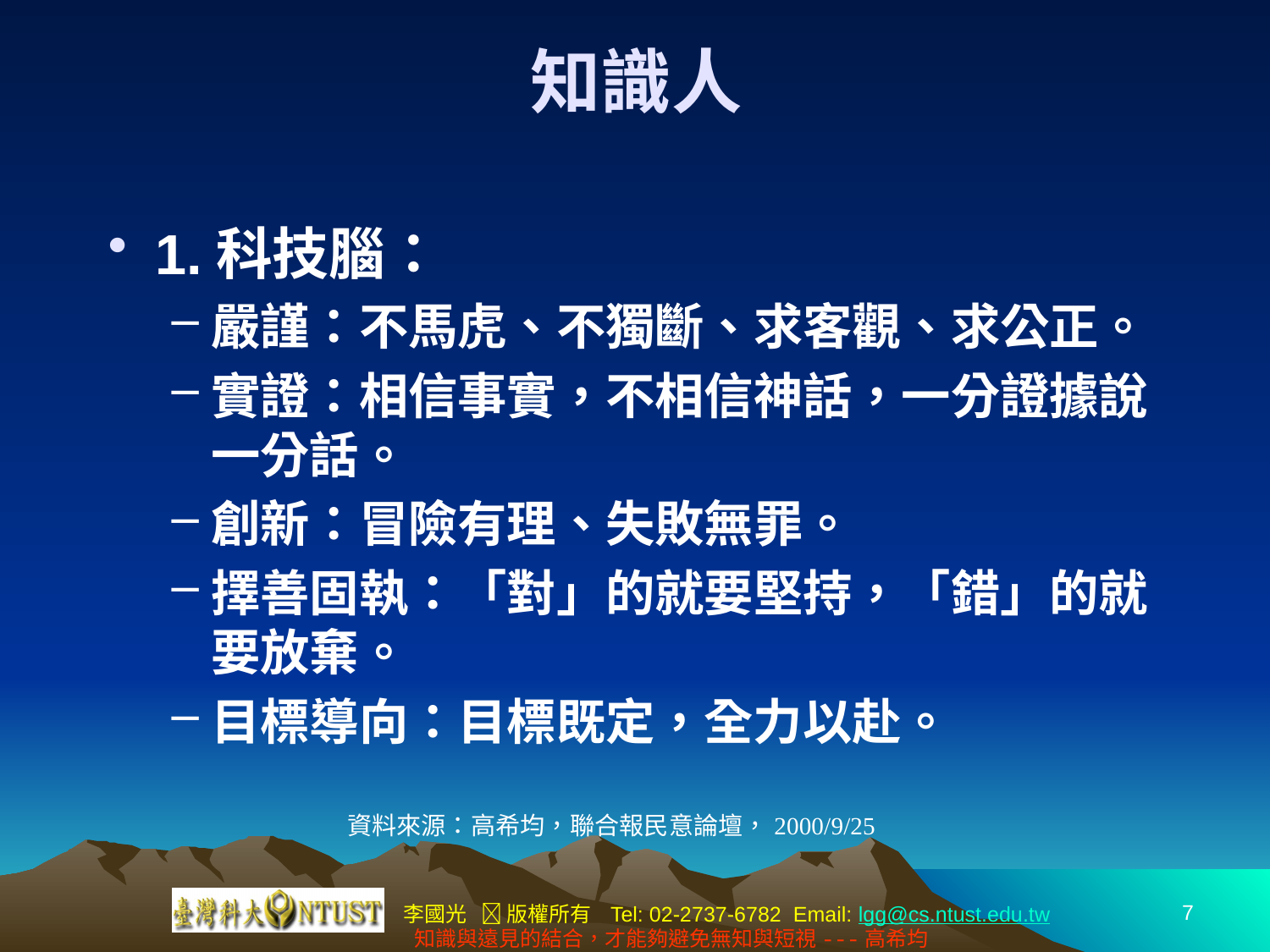

# 知識人
1.科技腦：
嚴謹：不馬虎、不獨斷、求客觀、求公正。
實證：相信事實，不相信神話，一分證據說一分話。
創新：冒險有理、失敗無罪。
擇善固執：「對」的就要堅持，「錯」的就要放棄。
目標導向：目標既定，全力以赴。
資料來源：高希均，聯合報民意論壇，2000/9/25
7